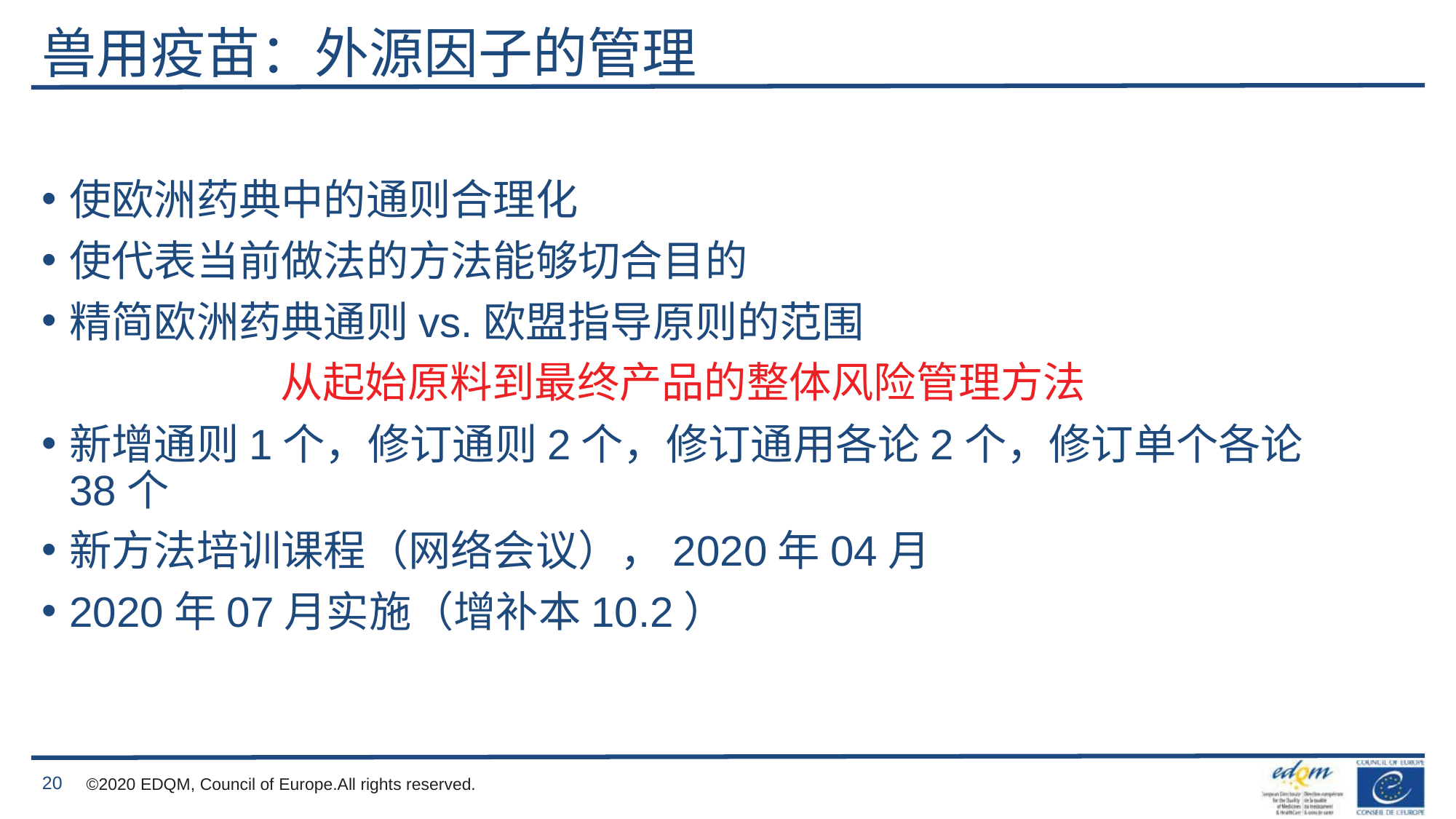

# 兽用疫苗：外源因子的管理
使欧洲药典中的通则合理化
使代表当前做法的方法能够切合目的
精简欧洲药典通则vs.欧盟指导原则的范围
			从起始原料到最终产品的整体风险管理方法
新增通则1个，修订通则2个，修订通用各论2个，修订单个各论38个
新方法培训课程（网络会议），2020年04月
2020年07月实施（增补本10.2）
20
©2020 EDQM, Council of Europe.All rights reserved.